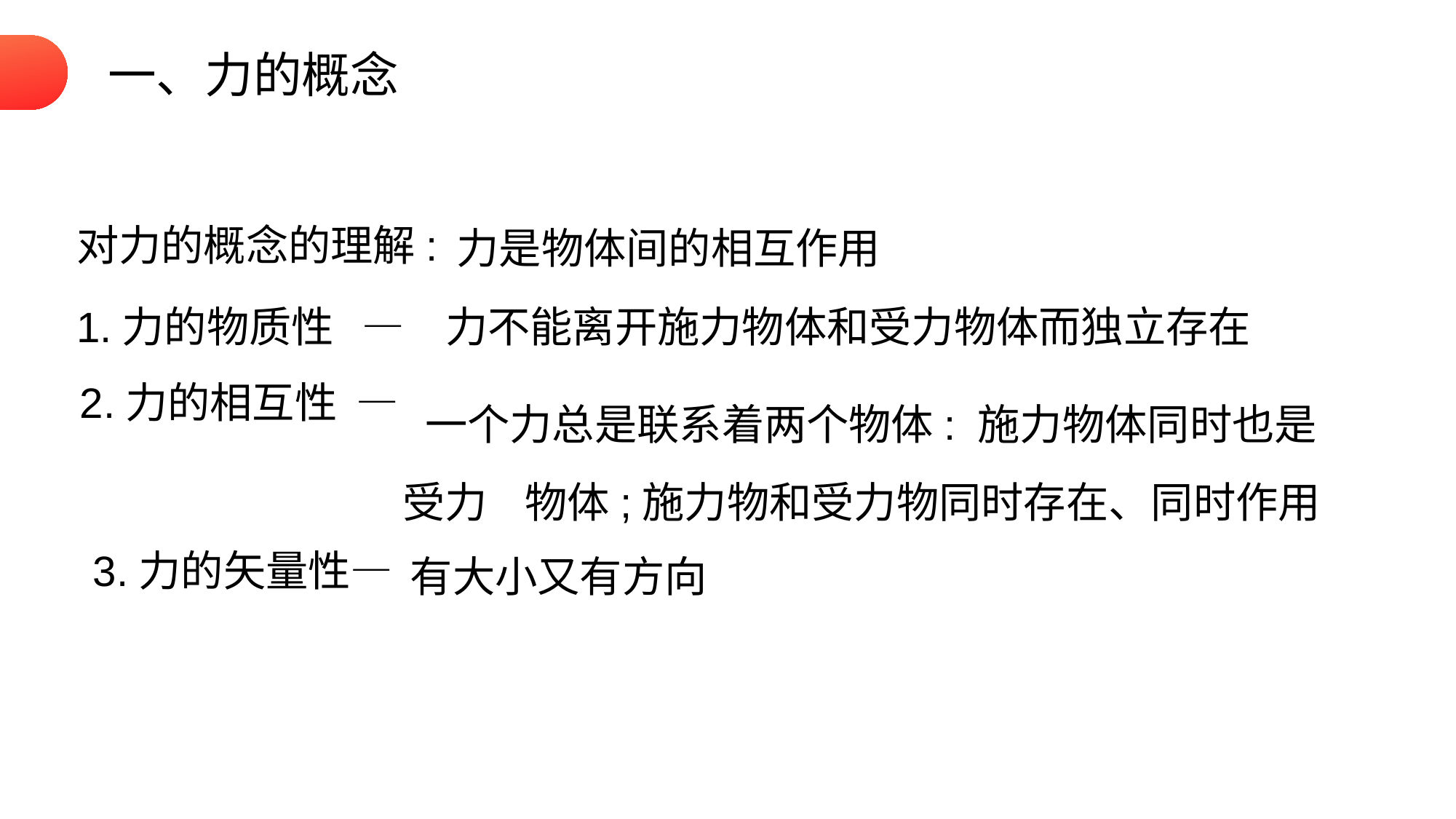

一、力的概念
对力的概念的理解:
  力是物体间的相互作用
1.力的物质性   —
   力不能离开施力物体和受力物体而独立存在
 一个力总是联系着两个物体: 施力物体同时也是受力    物体;施力物和受力物同时存在、同时作用
2.力的相互性  —
3.力的矢量性—
有大小又有方向